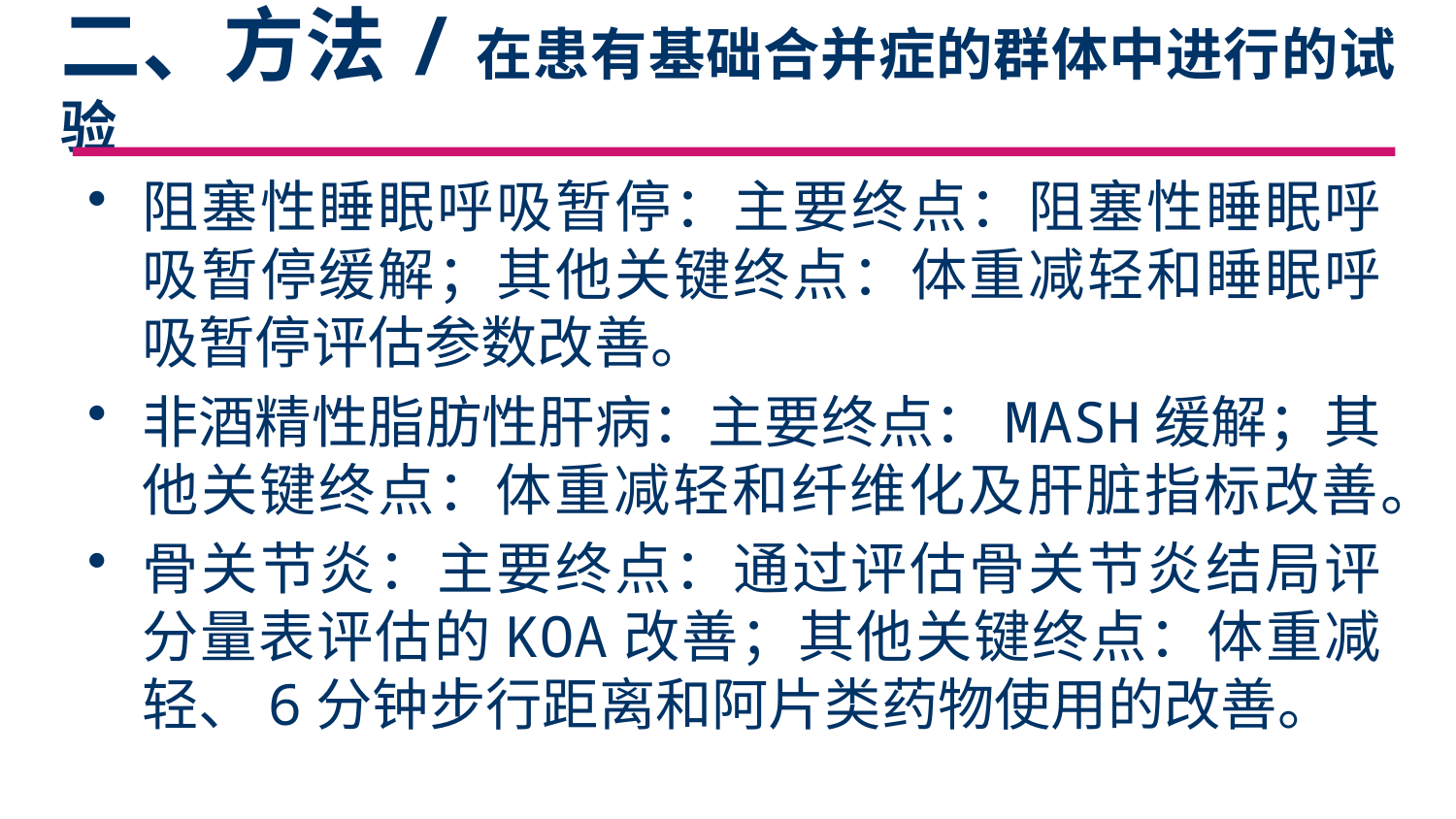

# 二、方法/在患有基础合并症的群体中进行的试验

阻塞性睡眠呼吸暂停：主要终点：阻塞性睡眠呼吸暂停缓解；其他关键终点：体重减轻和睡眠呼吸暂停评估参数改善。
非酒精性脂肪性肝病：主要终点：MASH缓解；其他关键终点：体重减轻和纤维化及肝脏指标改善。
骨关节炎：主要终点：通过评估骨关节炎结局评分量表评估的KOA改善；其他关键终点：体重减轻、6分钟步行距离和阿片类药物使用的改善。